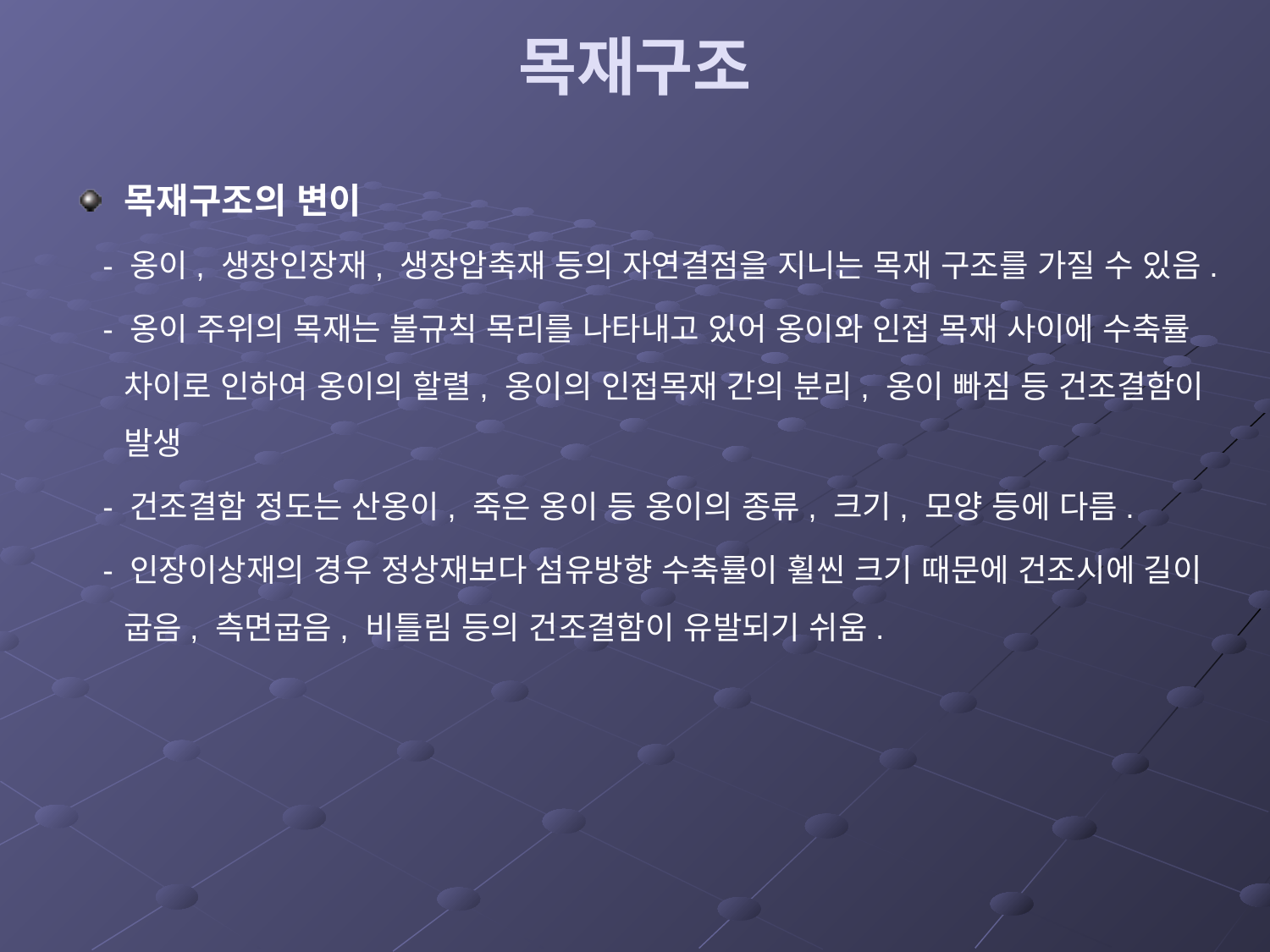

# 목재구조
목재구조의 변이
   - 옹이, 생장인장재, 생장압축재 등의 자연결점을 지니는 목재 구조를 가질 수 있음.
   - 옹이 주위의 목재는 불규칙 목리를 나타내고 있어 옹이와 인접 목재 사이에 수축률 차이로 인하여 옹이의 할렬, 옹이의 인접목재 간의 분리, 옹이 빠짐 등 건조결함이 발생
   - 건조결함 정도는 산옹이, 죽은 옹이 등 옹이의 종류, 크기, 모양 등에 다름.
   - 인장이상재의 경우 정상재보다 섬유방향 수축률이 휠씬 크기 때문에 건조시에 길이 굽음, 측면굽음, 비틀림 등의 건조결함이 유발되기 쉬움.